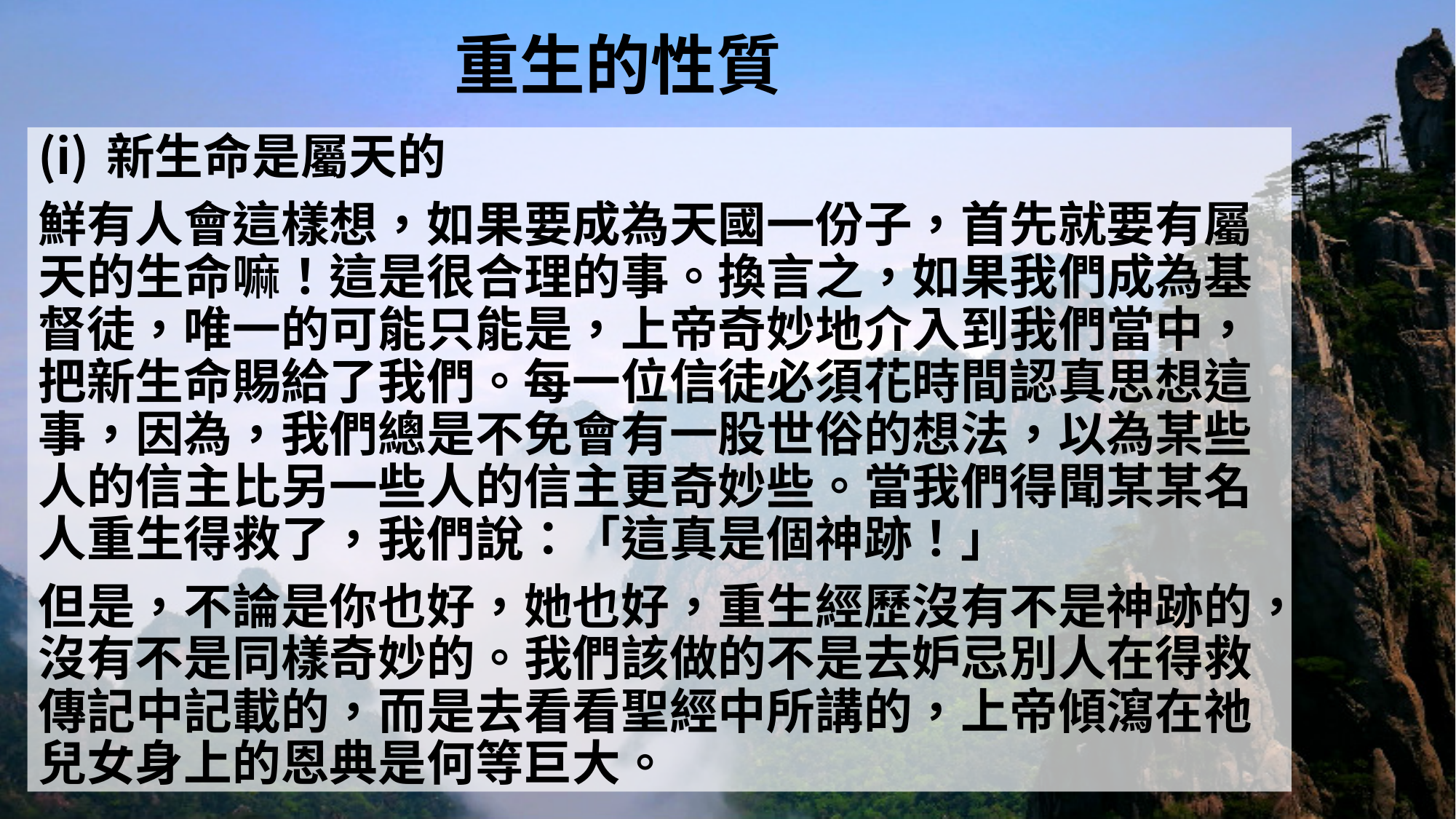

# 重生的性質
新生命是屬天的
鮮有人會這樣想，如果要成為天國一份子，首先就要有屬天的生命嘛！這是很合理的事。換言之，如果我們成為基督徒，唯一的可能只能是，上帝奇妙地介入到我們當中，把新生命賜給了我們。每一位信徒必須花時間認真思想這事，因為，我們總是不免會有一股世俗的想法，以為某些人的信主比另一些人的信主更奇妙些。當我們得聞某某名人重生得救了，我們說：「這真是個神跡！」
但是，不論是你也好，她也好，重生經歷沒有不是神跡的，沒有不是同樣奇妙的。我們該做的不是去妒忌別人在得救傳記中記載的，而是去看看聖經中所講的，上帝傾瀉在祂兒女身上的恩典是何等巨大。